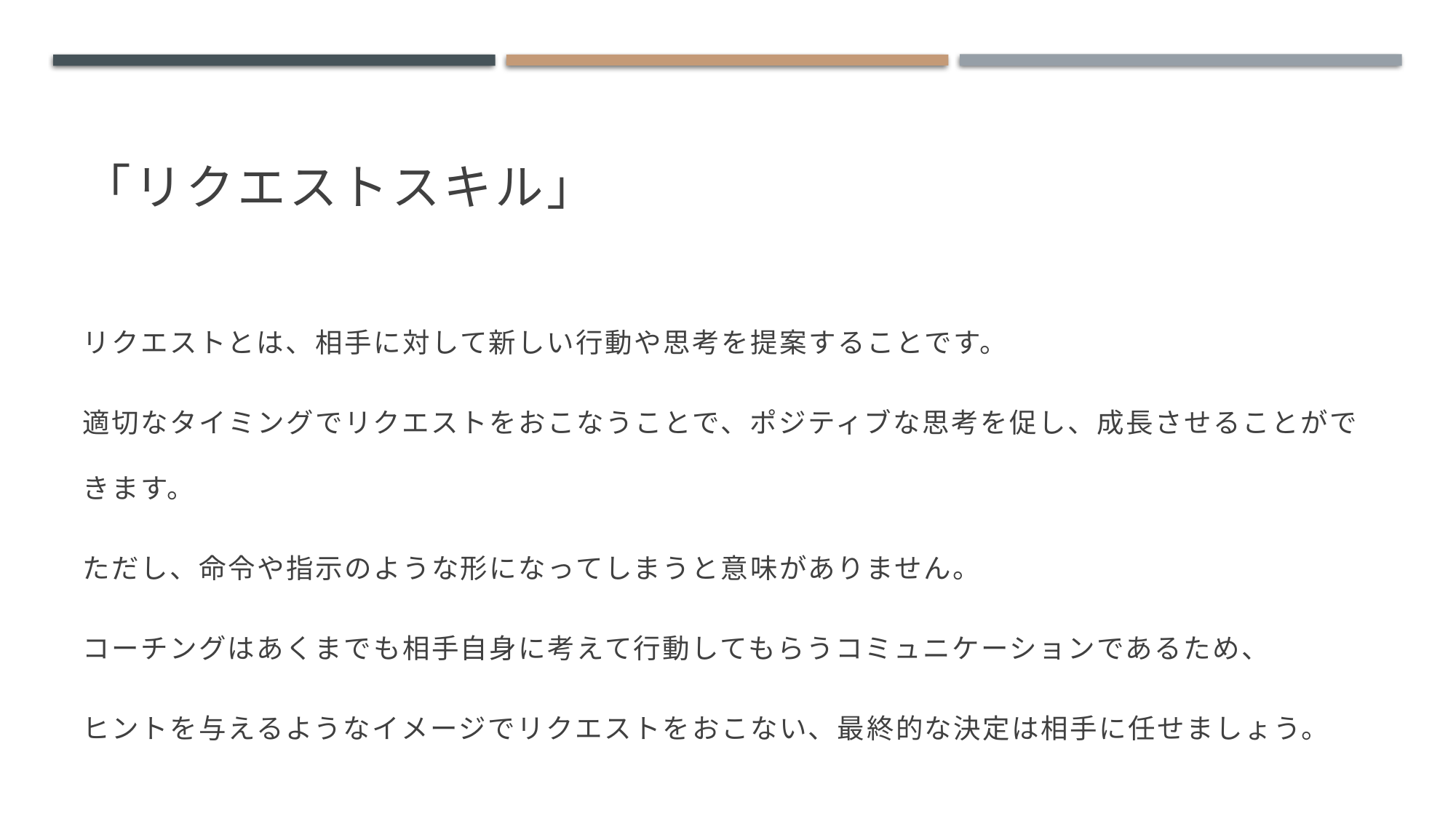

# 「リクエストスキル」
リクエストとは、相手に対して新しい行動や思考を提案することです。
適切なタイミングでリクエストをおこなうことで、ポジティブな思考を促し、成長させることができます。
ただし、命令や指示のような形になってしまうと意味がありません。
コーチングはあくまでも相手自身に考えて行動してもらうコミュニケーションであるため、
ヒントを与えるようなイメージでリクエストをおこない、最終的な決定は相手に任せましょう。